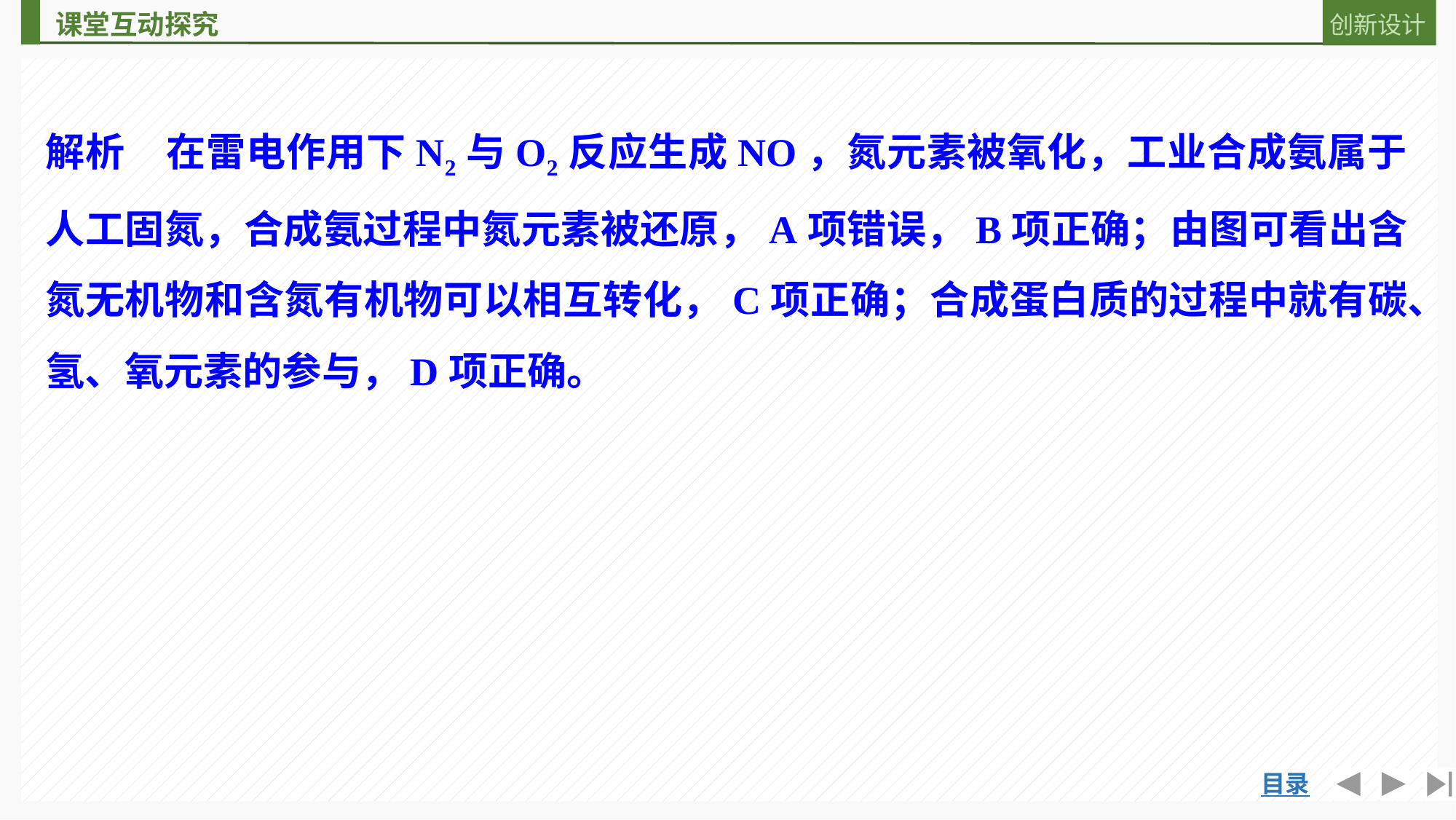

解析　在雷电作用下N2与O2反应生成NO，氮元素被氧化，工业合成氨属于人工固氮，合成氨过程中氮元素被还原，A项错误，B项正确；由图可看出含氮无机物和含氮有机物可以相互转化，C项正确；合成蛋白质的过程中就有碳、氢、氧元素的参与，D项正确。